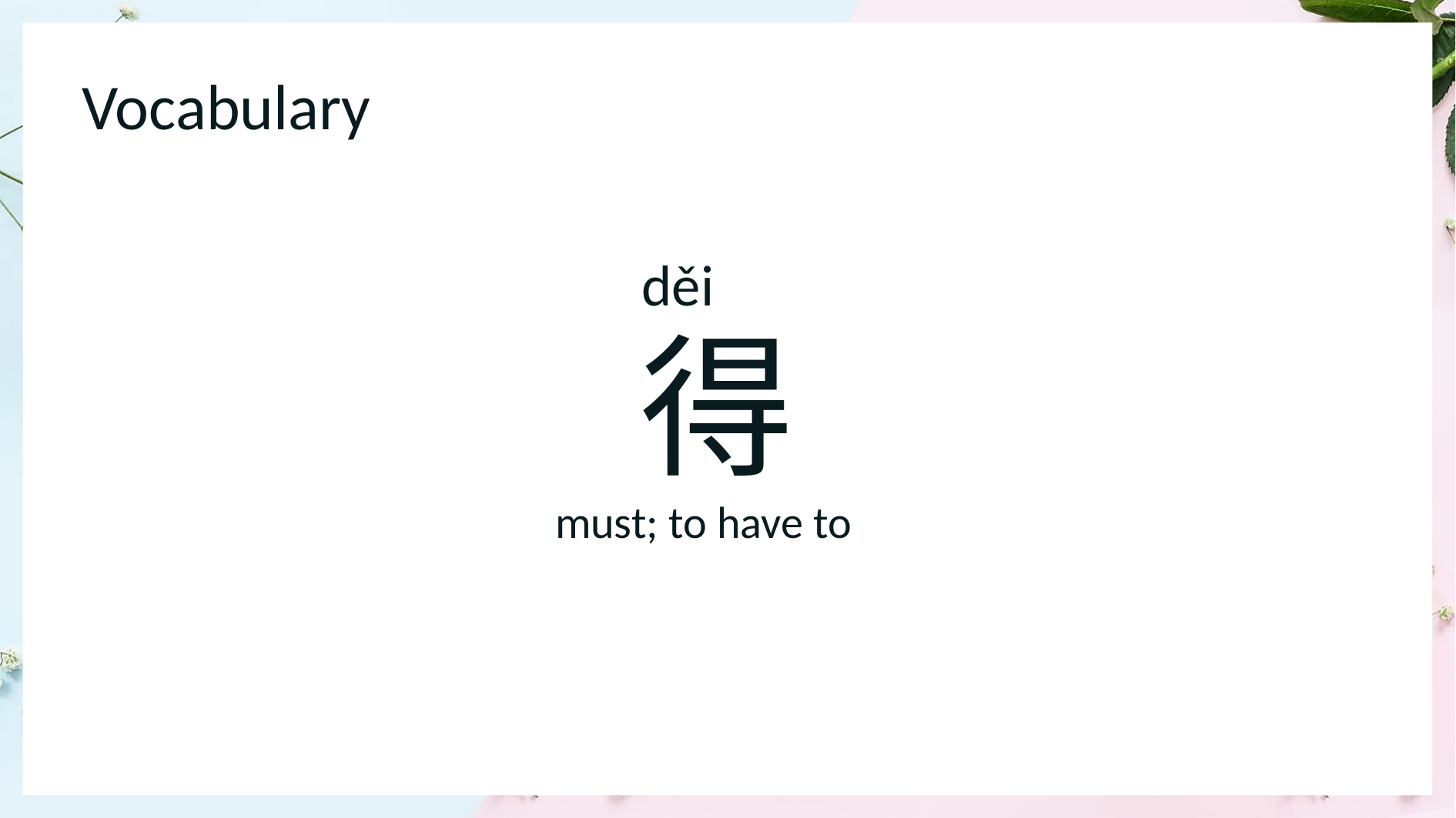

Vocabulary
           děi
  得
1
  must; to have to